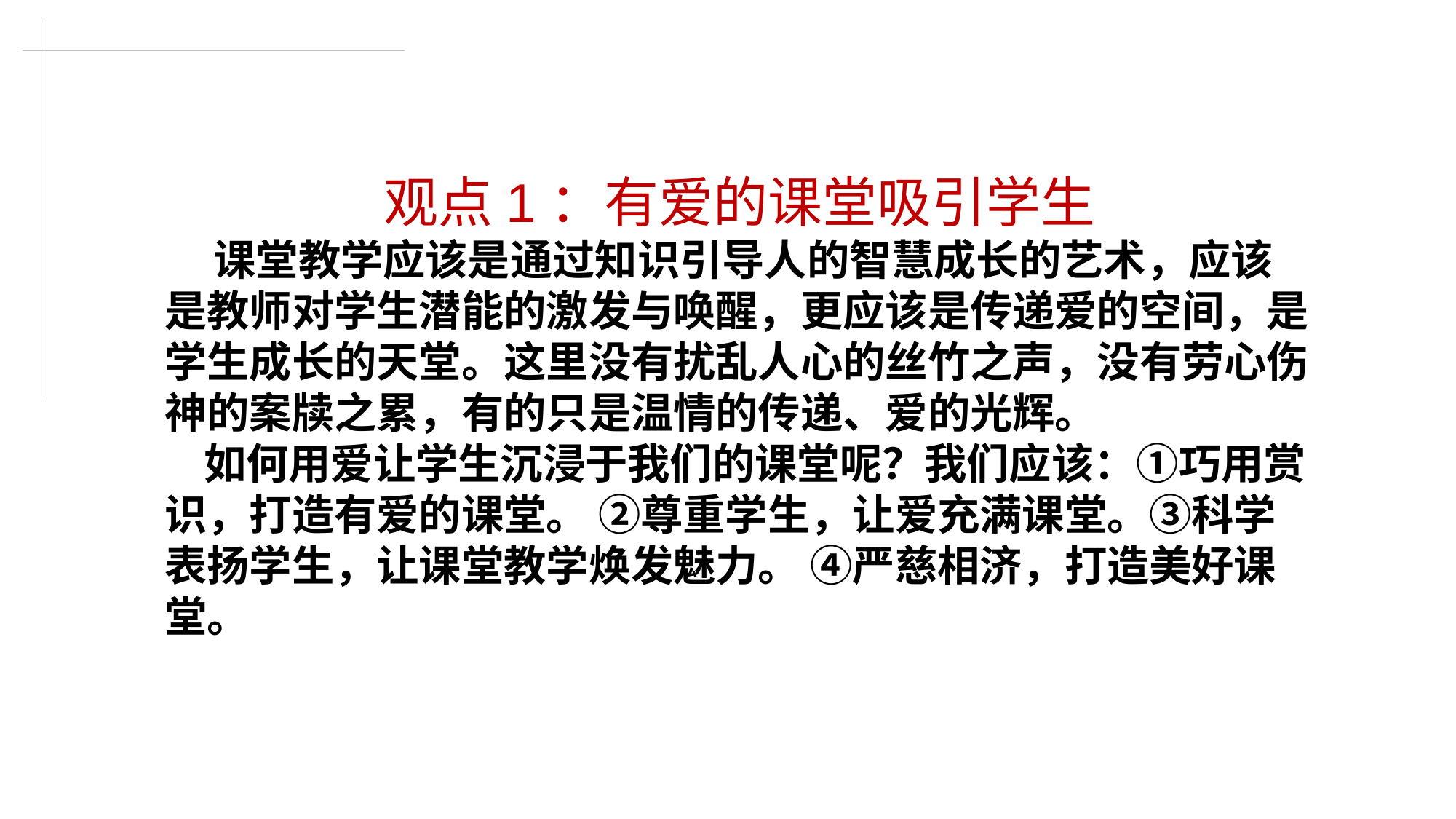

观点1：有爱的课堂吸引学生
    课堂教学应该是通过知识引导人的智慧成长的艺术，应该是教师对学生潜能的激发与唤醒，更应该是传递爱的空间，是学生成长的天堂。这里没有扰乱人心的丝竹之声，没有劳心伤神的案牍之累，有的只是温情的传递、爱的光辉。
   如何用爱让学生沉浸于我们的课堂呢？我们应该：①巧用赏识，打造有爱的课堂。 ②尊重学生，让爱充满课堂。③科学表扬学生，让课堂教学焕发魅力。 ④严慈相济，打造美好课堂。